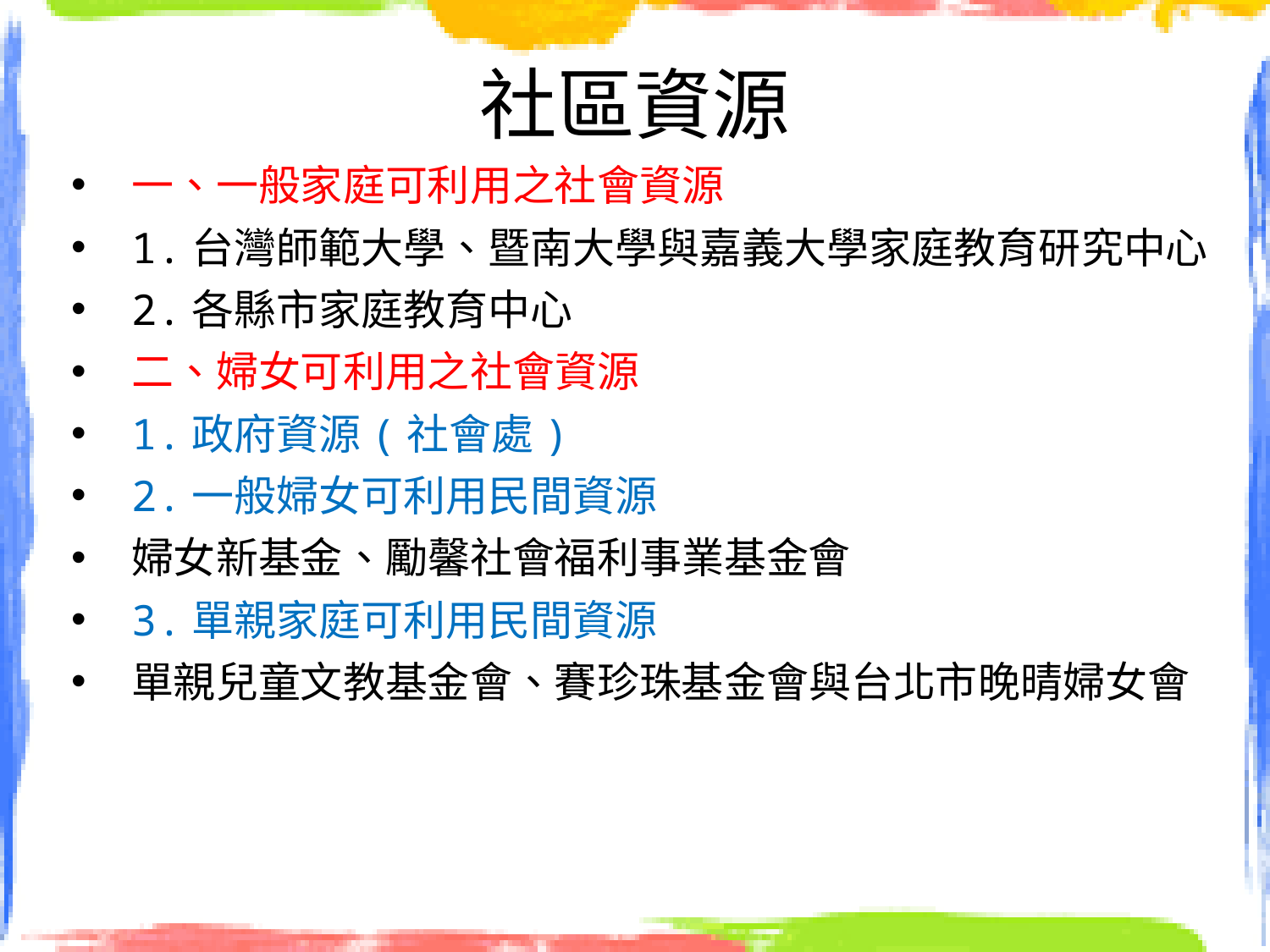

# 社區資源
一、一般家庭可利用之社會資源
1.台灣師範大學、暨南大學與嘉義大學家庭教育研究中心
2.各縣市家庭教育中心
二、婦女可利用之社會資源
1.政府資源(社會處)
2.一般婦女可利用民間資源
婦女新基金、勵馨社會福利事業基金會
3.單親家庭可利用民間資源
單親兒童文教基金會、賽珍珠基金會與台北市晚晴婦女會